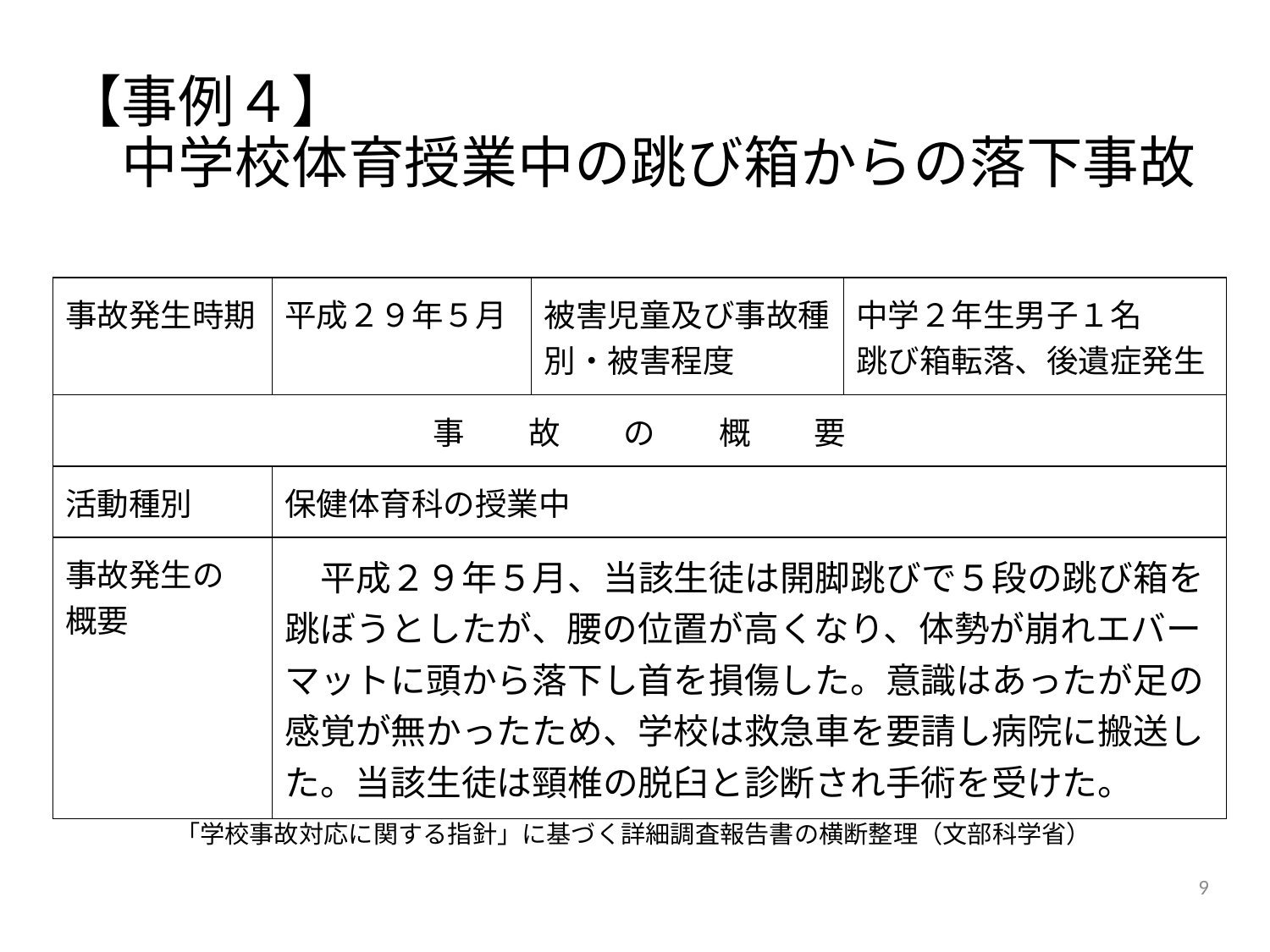

# 【事例４】 　中学校体育授業中の跳び箱からの落下事故
| 事故発生時期 | 平成２９年５月 | 被害児童及び事故種別・被害程度 | 中学２年生男子１名 跳び箱転落、後遺症発生 |
| --- | --- | --- | --- |
| 事　　故　　の　　概　　要 |  |  |  |
| 活動種別 | 保健体育科の授業中 |  |  |
| 事故発生の 概要 | 平成２９年５月、当該生徒は開脚跳びで５段の跳び箱を跳ぼうとしたが、腰の位置が高くなり、体勢が崩れエバーマットに頭から落下し首を損傷した。意識はあったが足の感覚が無かったため、学校は救急車を要請し病院に搬送した。当該生徒は頸椎の脱臼と診断され手術を受けた。 |  |  |
「学校事故対応に関する指針」に基づく詳細調査報告書の横断整理（文部科学省）
9